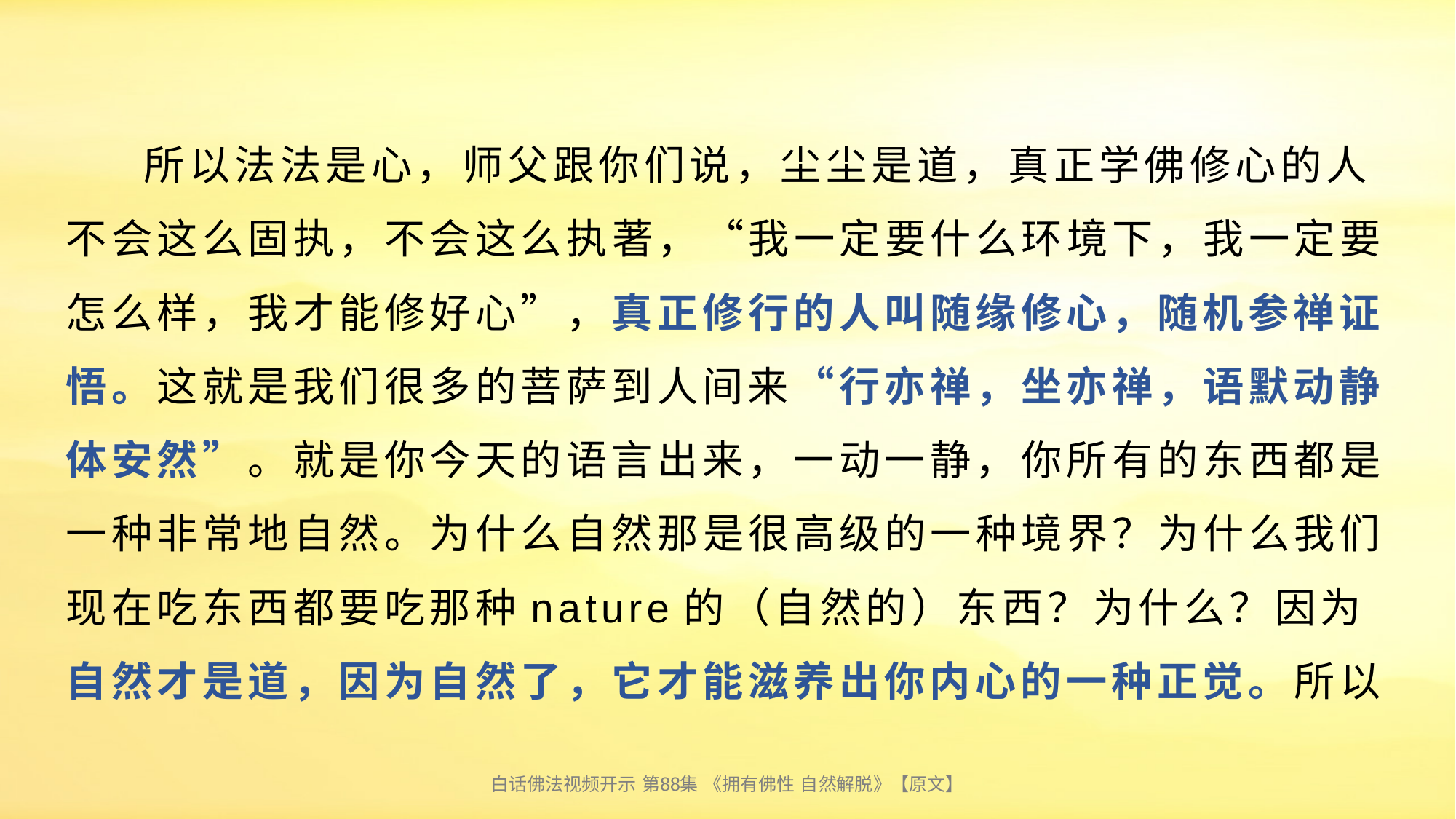

# 所以法法是心，师父跟你们说，尘尘是道，真正学佛修心的人不会这么固执，不会这么执著，“我一定要什么环境下，我一定要怎么样，我才能修好心”，真正修行的人叫随缘修心，随机参禅证悟。这就是我们很多的菩萨到人间来“行亦禅，坐亦禅，语默动静体安然”。就是你今天的语言出来，一动一静，你所有的东西都是一种非常地自然。为什么自然那是很高级的一种境界？为什么我们现在吃东西都要吃那种nature的（自然的）东西？为什么？因为自然才是道，因为自然了，它才能滋养出你内心的一种正觉。所以
白话佛法视频开示 第88集 《拥有佛性 自然解脱》【原文】